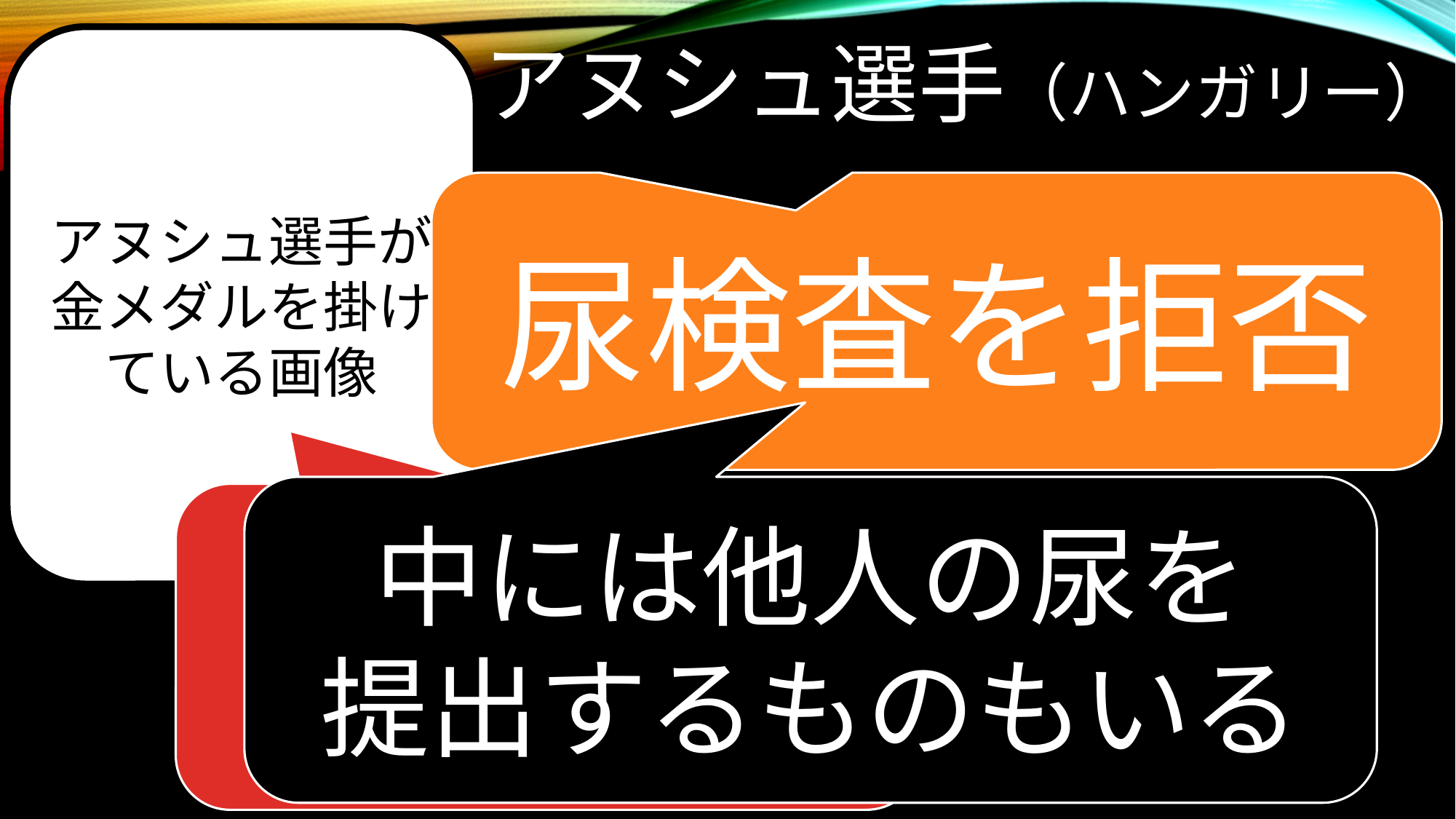

# アヌシュ選手（ハンガリー）
アヌシュ選手が金メダルを掛けている画像
尿検査を拒否

中には他人の尿を
提出するものもいる
興奮剤
筋肉増強剤